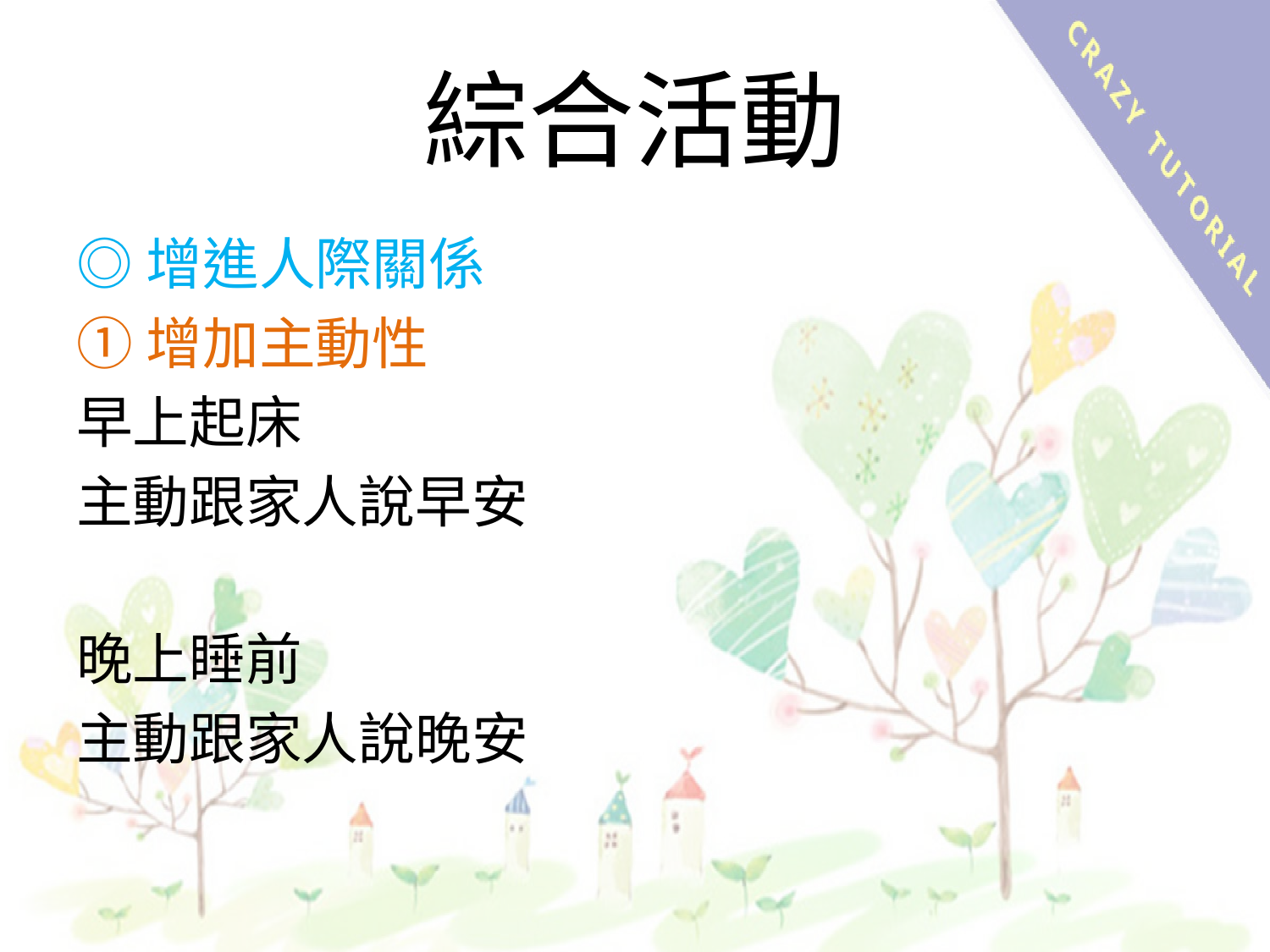

# 綜合活動
◎增進人際關係
①增加主動性
早上起床
主動跟家人說早安

晚上睡前
主動跟家人說晚安